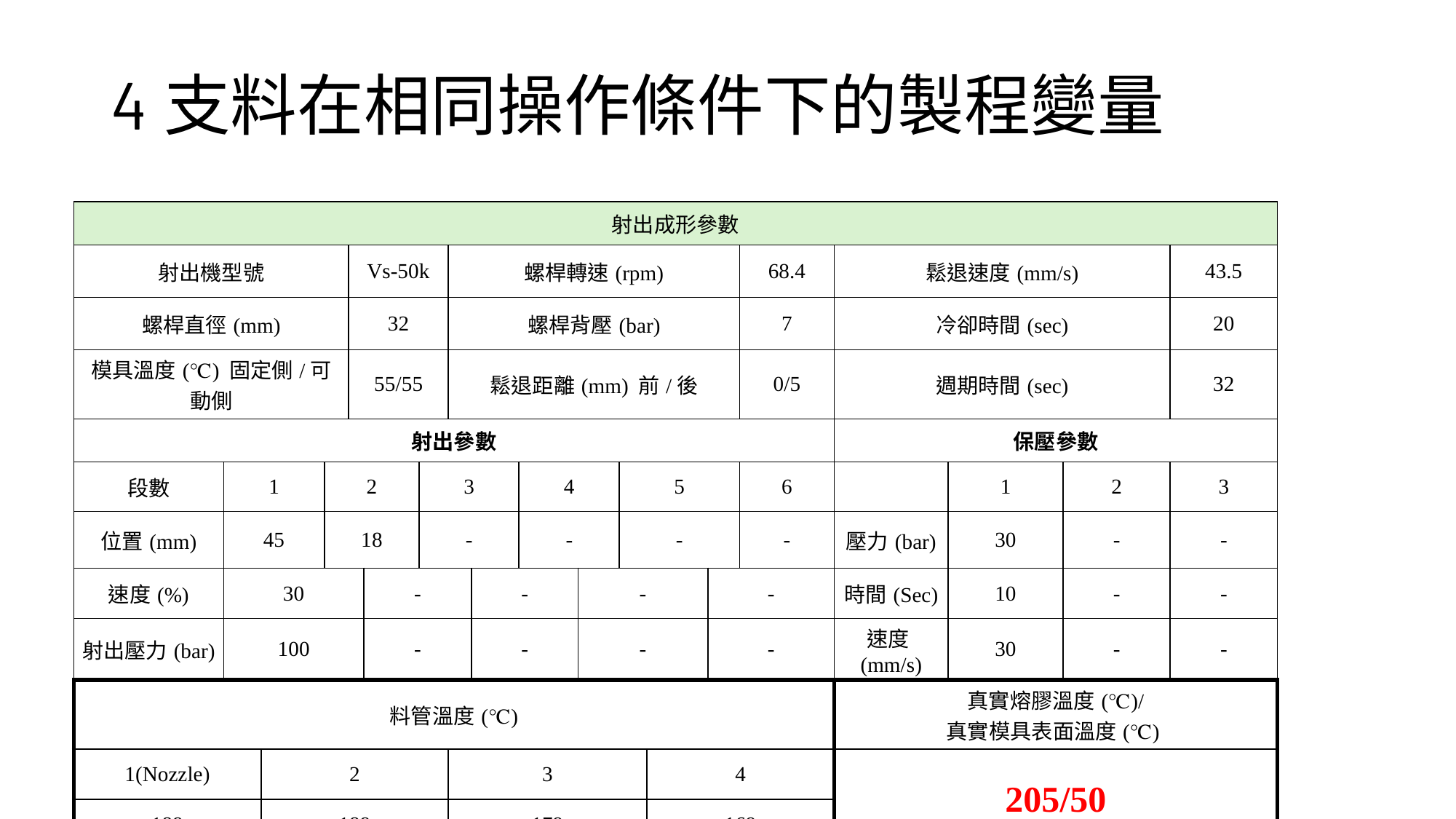

# 4支料在相同操作條件下的製程變量
| 射出成形參數 |  |  |  |  |  |  |  |  |  |  |  |  |  |  |  |  |  |  |
| --- | --- | --- | --- | --- | --- | --- | --- | --- | --- | --- | --- | --- | --- | --- | --- | --- | --- | --- |
| 射出機型號 |  |  |  | Vs-50k |  | 140 | 螺桿轉速(rpm) |  | 140 |  |  |  |  | 68.4 | 鬆退速度(mm/s) |  | 開模時間(Sec) | 43.5 |
| 螺桿直徑(mm) |  |  |  | 32 |  |  | 螺桿背壓(bar) |  |  |  |  |  |  | 7 | 冷卻時間(sec) |  | 5 | 20 |
| 模具溫度(℃) 固定側/可動側 |  |  |  | 55/55 |  | 155/138 155/145 | 鬆退距離(mm) 前/後 |  | 155/138 155/145 |  |  | 5 |  | 0/5 | 週期時間(sec) |  | 5 | 32 |
| 射出參數 |  |  |  |  |  |  |  |  |  |  |  |  |  |  | 保壓參數 |  |  |  |
| 段數 | 1 |  | 2 |  |  | 3 |  |  | 4 |  | 5 |  |  | 6 |  | 1 | 2 | 3 |
| 位置(mm) | 45 |  | 18 |  |  | - |  |  | - |  | - |  |  | - | 壓力(bar) | 30 | - | - |
| 速度(%) | 30 |  |  |  | - |  |  | - |  | - |  |  | - |  | 時間(Sec) | 10 | - | - |
| 射出壓力(bar) | 100 |  |  |  | - |  |  | - |  | - |  |  | - |  | 速度(mm/s) | 30 | - | - |
| 料管溫度(℃) |  |  |  |  |  |  |  |  |  |  |  |  |  |  | 真實熔膠溫度(℃)/ 真實模具表面溫度(℃) |  |  |  |
| 1(Nozzle) |  | 2 |  |  |  |  | 3 |  |  |  |  | 4 |  |  | 205/50 |  |  |  |
| 189 |  | 189 |  |  |  |  | 179 |  |  |  |  | 169 |  |  |  |  |  |  |